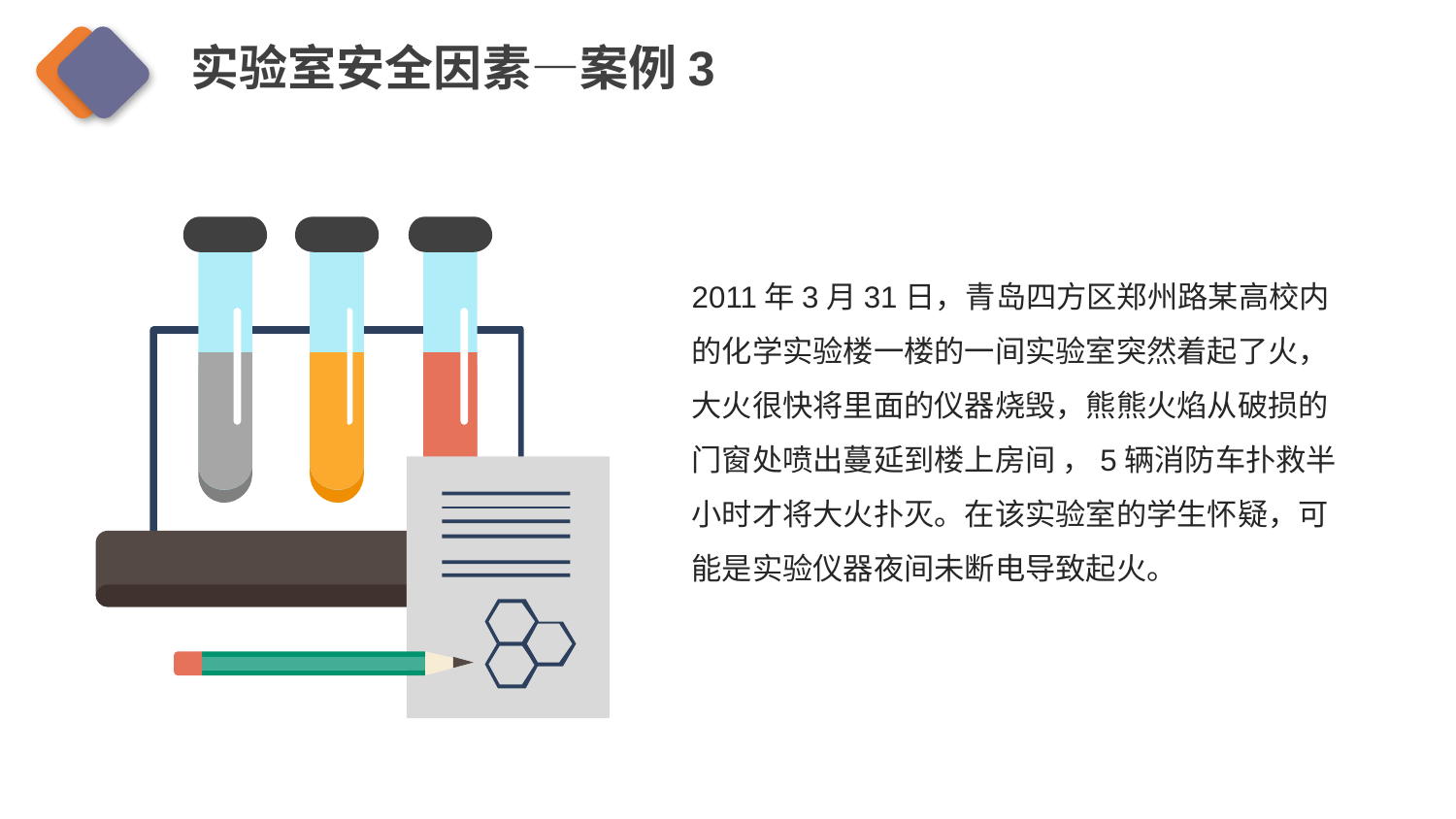

实验室安全因素—案例3

2011年3月31日，青岛四方区郑州路某高校内的化学实验楼一楼的一间实验室突然着起了火，大火很快将里面的仪器烧毁，熊熊火焰从破损的门窗处喷出蔓延到楼上房间 ，5辆消防车扑救半小时才将大火扑灭。在该实验室的学生怀疑，可能是实验仪器夜间未断电导致起火。